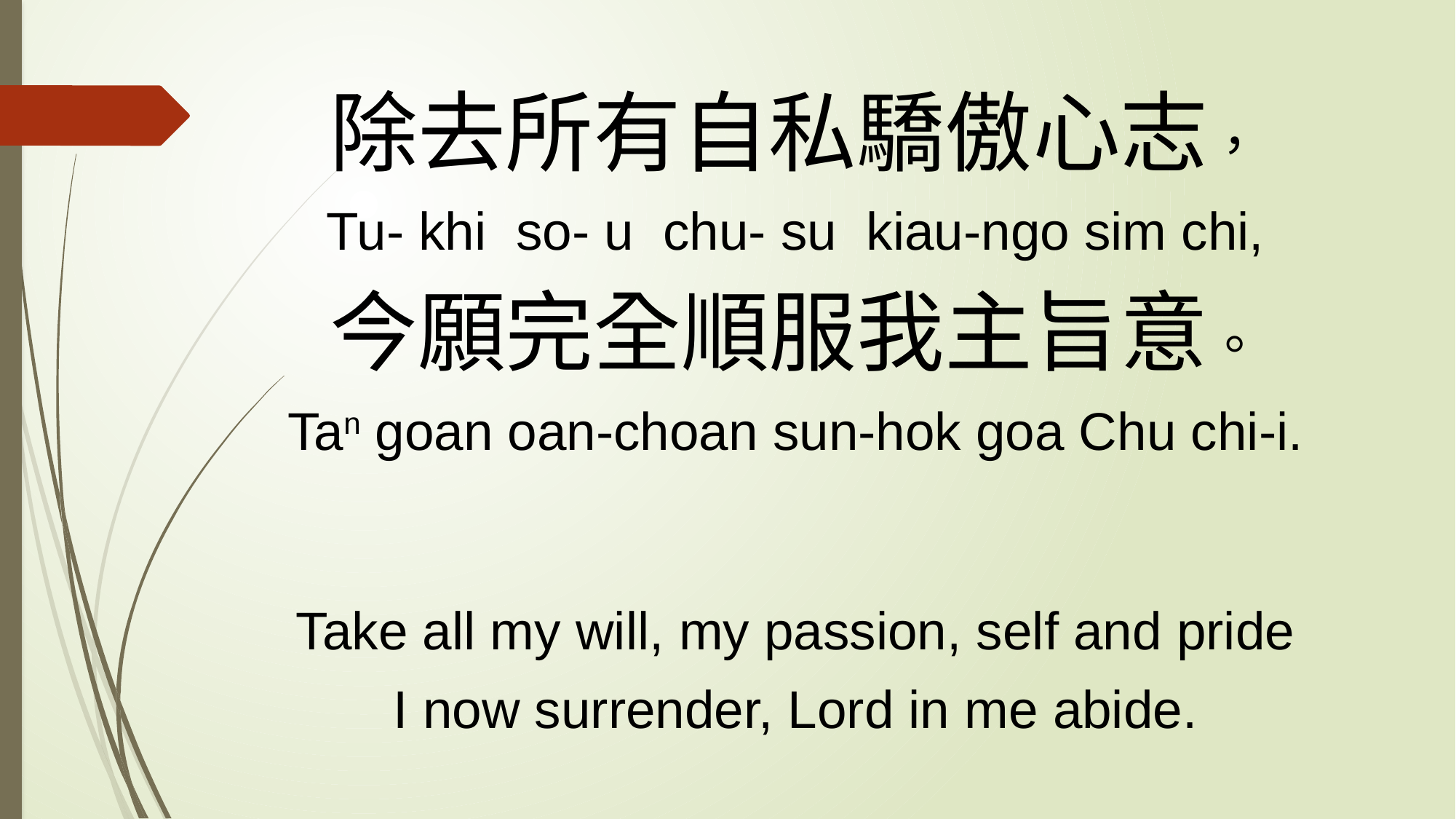

除去所有自私驕傲心志，
Tu- khi  so- u  chu- su  kiau-ngo sim chi,
今願完全順服我主旨意。
Tan goan oan-choan sun-hok goa Chu chi-i.

Take all my will, my passion, self and pride
I now surrender, Lord in me abide.